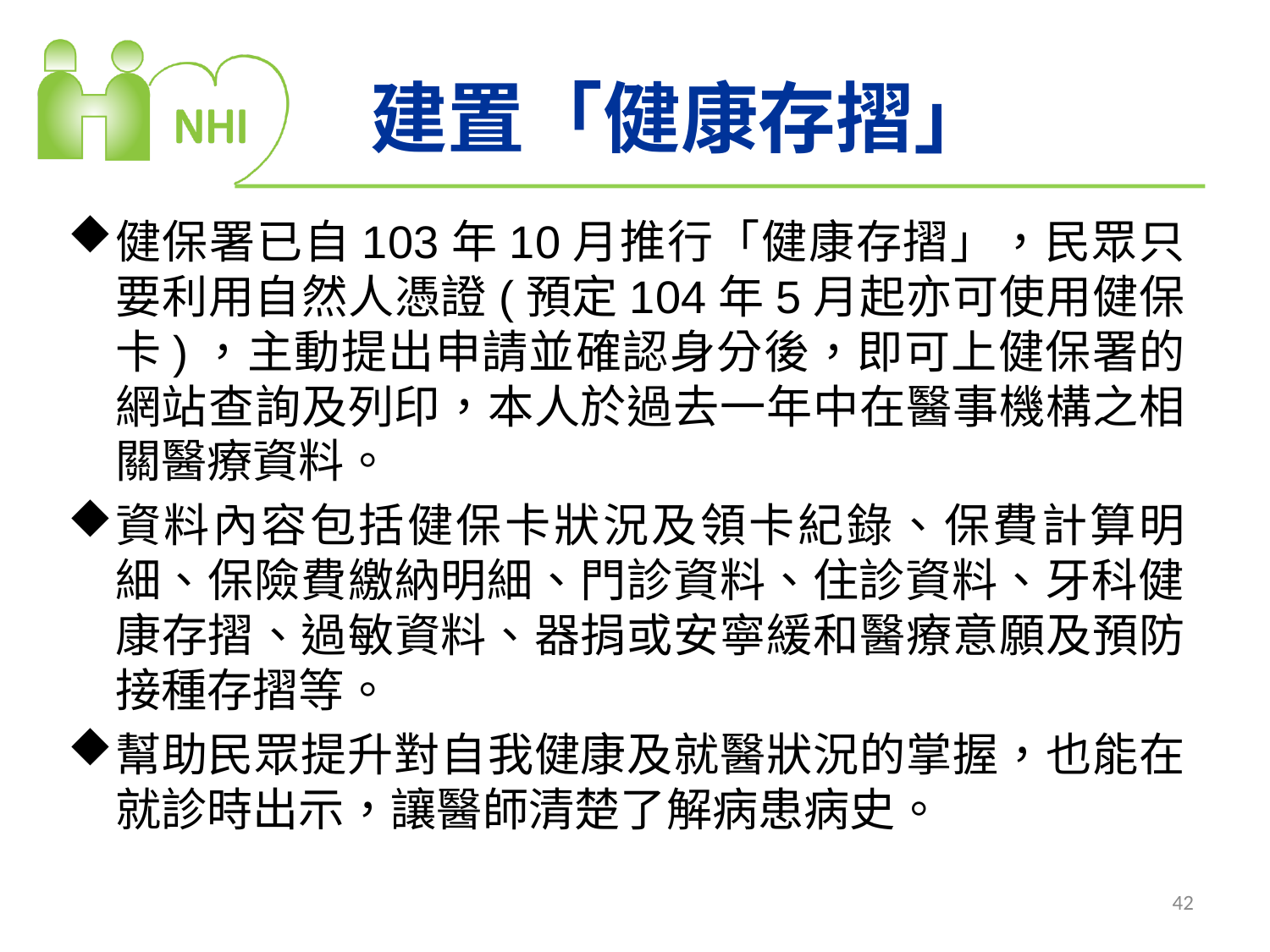

建置「健康存摺」
健保署已自103年10月推行「健康存摺」，民眾只要利用自然人憑證(預定104年5月起亦可使用健保卡)，主動提出申請並確認身分後，即可上健保署的網站查詢及列印，本人於過去一年中在醫事機構之相關醫療資料。
資料內容包括健保卡狀況及領卡紀錄、保費計算明細、保險費繳納明細、門診資料、住診資料、牙科健康存摺、過敏資料、器捐或安寧緩和醫療意願及預防接種存摺等。
幫助民眾提升對自我健康及就醫狀況的掌握，也能在就診時出示，讓醫師清楚了解病患病史。

42